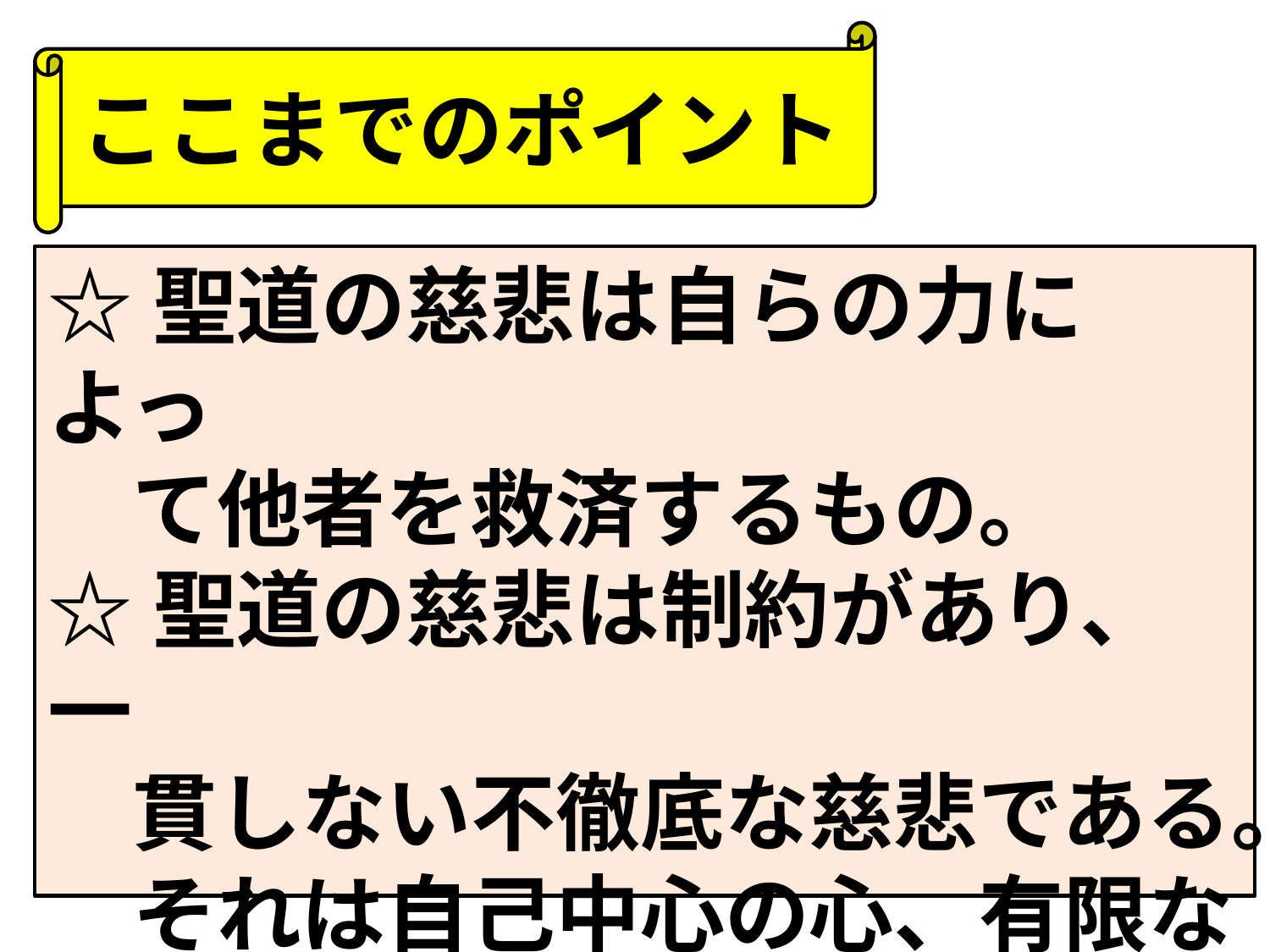

ここまでのポイント
☆聖道の慈悲は自らの力によっ
　て他者を救済するもの。
☆聖道の慈悲は制約があり、一
　貫しない不徹底な慈悲である。
　それは自己中心の心、有限な
　存在からおこるから。